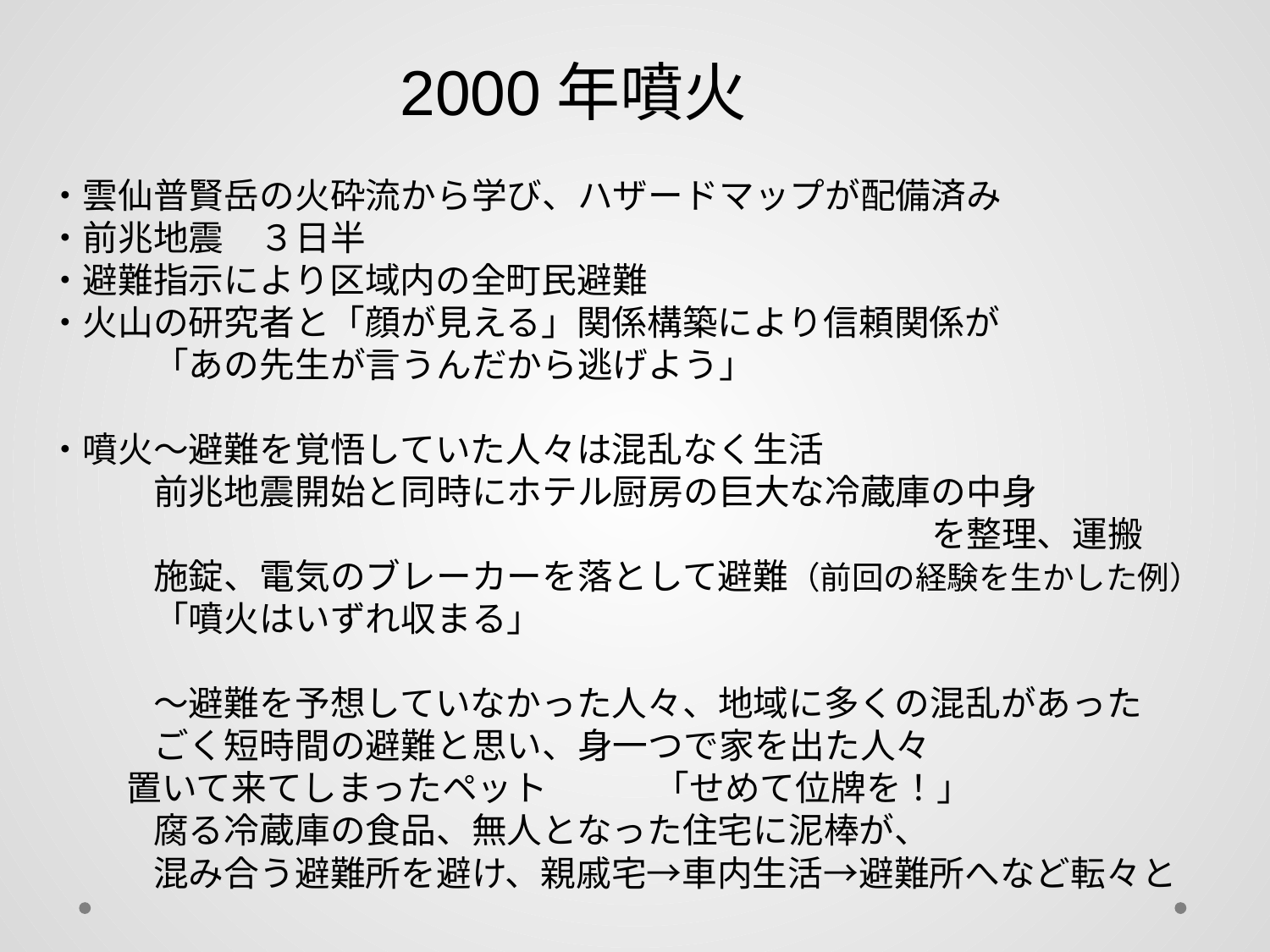

2000年噴火
・雲仙普賢岳の火砕流から学び、ハザードマップが配備済み
・前兆地震　３日半
・避難指示により区域内の全町民避難
・火山の研究者と「顔が見える」関係構築により信頼関係が
　　　「あの先生が言うんだから逃げよう」

・噴火～避難を覚悟していた人々は混乱なく生活
　　　前兆地震開始と同時にホテル厨房の巨大な冷蔵庫の中身
　　　　　　　　　　　　　　　　　　　　　　　　　を整理、運搬
　　　施錠、電気のブレーカーを落として避難（前回の経験を生かした例）
　　　「噴火はいずれ収まる」

　　　～避難を予想していなかった人々、地域に多くの混乱があった
　　　ごく短時間の避難と思い、身一つで家を出た人々
         置いて来てしまったペット　　　「せめて位牌を！」
　　　腐る冷蔵庫の食品、無人となった住宅に泥棒が、
　　　混み合う避難所を避け、親戚宅→車内生活→避難所へなど転々と